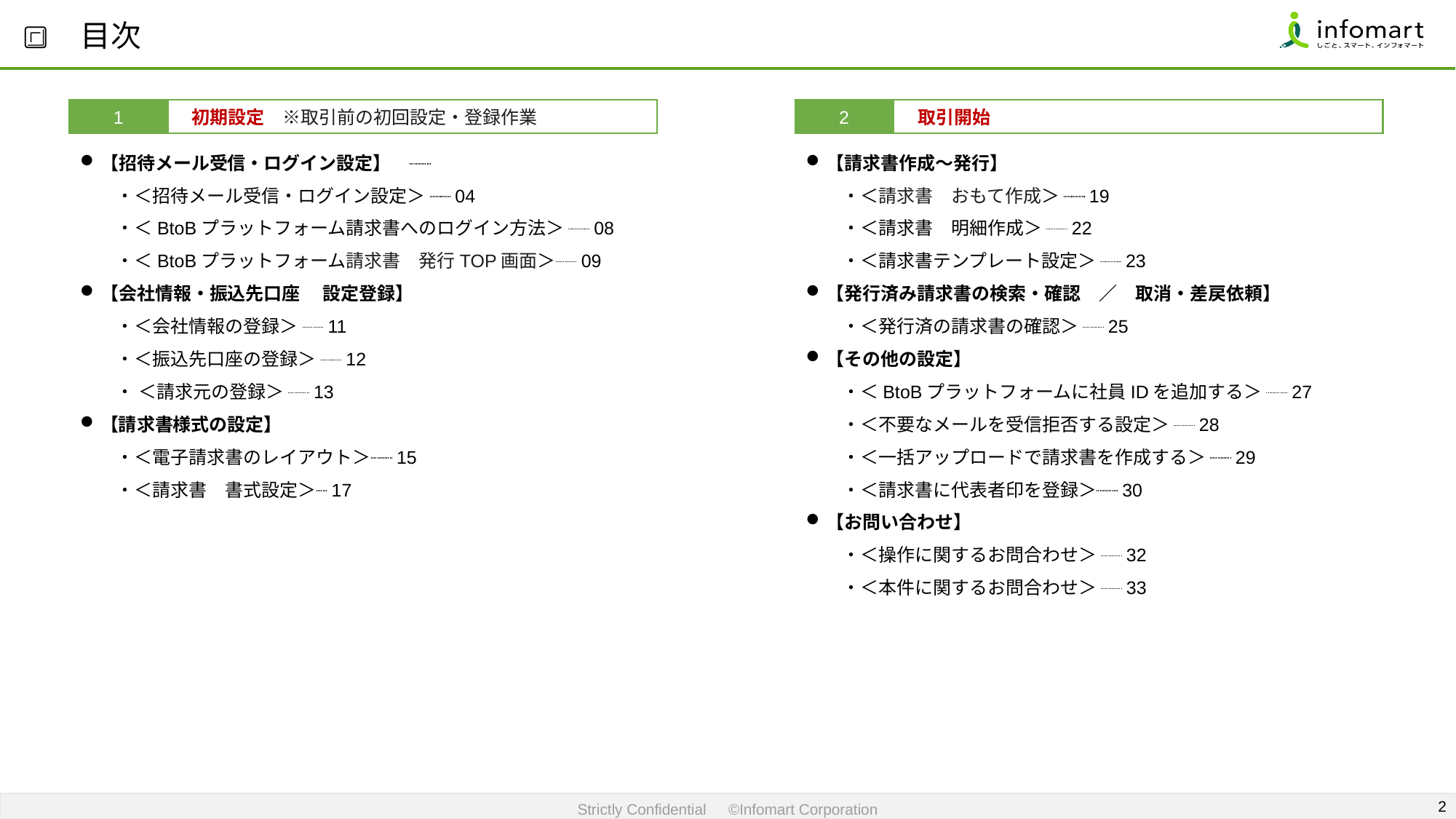

目次
　初期設定　※取引前の初回設定・登録作業
1
　取引開始
2
【招待メール受信・ログイン設定】
　　・＜招待メール受信・ログイン設定＞ 　　04
　　・＜BtoBプラットフォーム請求書へのログイン方法＞ 　　08
　　・＜BtoBプラットフォーム請求書　発行TOP画面＞　　09
【会社情報・振込先口座 　設定登録】
　　・＜会社情報の登録＞ 　　11
　　・＜振込先口座の登録＞ 　　12
　　・ ＜請求元の登録＞ 　　13
【請求書様式の設定】
　　・＜電子請求書のレイアウト＞　　15
　　・＜請求書　書式設定＞　17
【請求書作成～発行】
　　・＜請求書　おもて作成＞ 　　19
　　・＜請求書　明細作成＞ 　　22
　　・＜請求書テンプレート設定＞ 　　23
【発行済み請求書の検索・確認　／　取消・差戻依頼】
　　・＜発行済の請求書の確認＞ 　　25
【その他の設定】
　　・＜BtoBプラットフォームに社員IDを追加する＞ 　　27
　　・＜不要なメールを受信拒否する設定＞ 　　28
　　・＜一括アップロードで請求書を作成する＞ 　　29
　　・＜請求書に代表者印を登録＞　　30
【お問い合わせ】
　　・＜操作に関するお問合わせ＞ 　　32
　　・＜本件に関するお問合わせ＞ 　　33